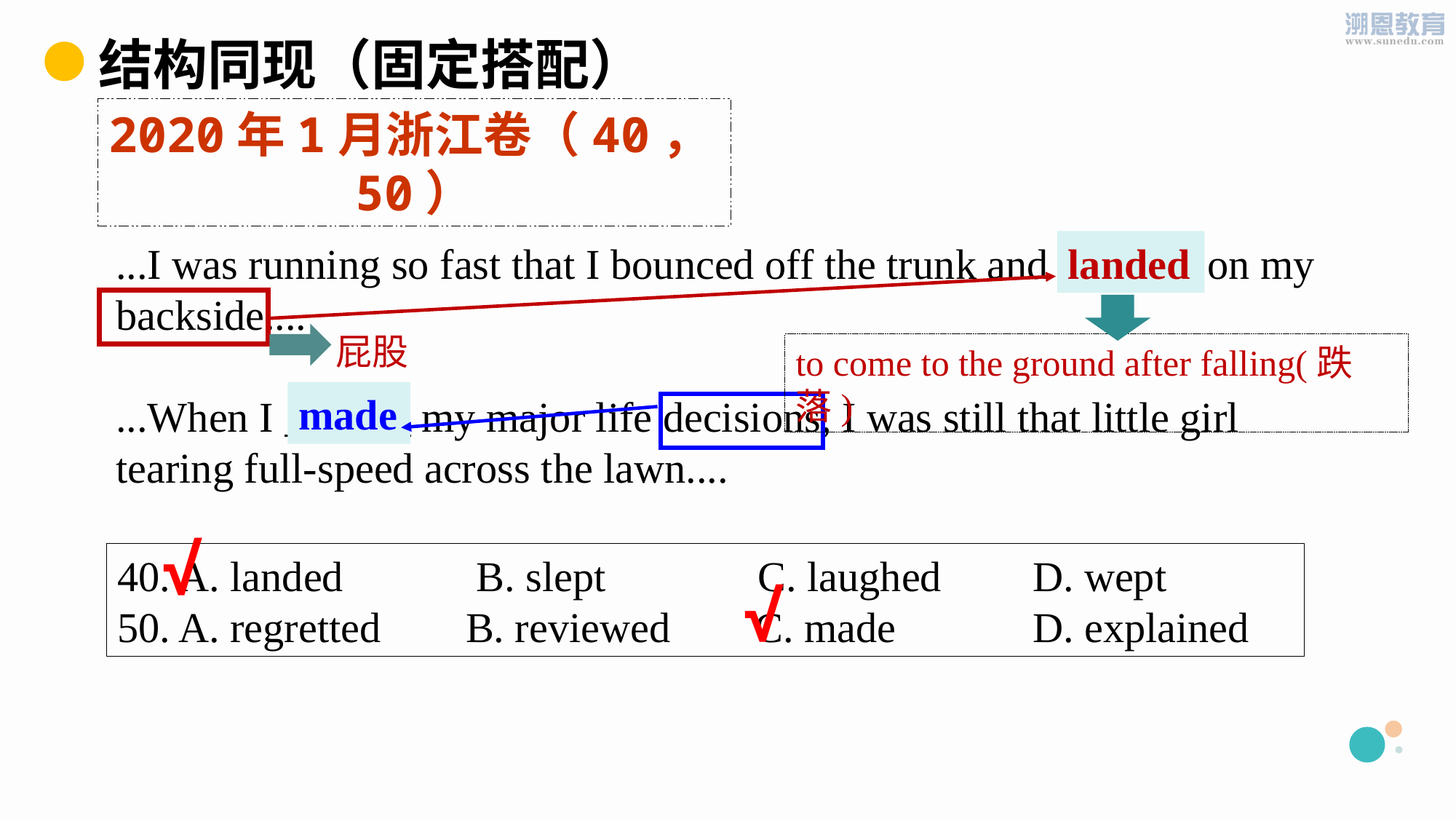

结构同现（固定搭配）

2020年1月浙江卷（40，50）
landed
...I was running so fast that I bounced off the trunk and     40      on my backside....

...When I     50     my major life decisions, I was still that little girl tearing full-speed across the lawn....

屁股

to come to the ground after falling(跌落)
made

√
40. A. landed	   B. slept	         C. laughed	    D. wept
50. A. regretted	  B. reviewed        C. made	    D. explained

√
PPT模板下载：www.1ppt.com/moban/     行业PPT模板：www.1ppt.com/hangye/
节日PPT模板：www.1ppt.com/jieri/           PPT素材下载：www.1ppt.com/sucai/
PPT背景图片：www.1ppt.com/beijing/      PPT图表下载：www.1ppt.com/tubiao/
优秀PPT下载：www.1ppt.com/xiazai/        PPT教程： www.1ppt.com/powerpoint/
Word教程： www.1ppt.com/word/              Excel教程：www.1ppt.com/excel/
资料下载：www.1ppt.com/ziliao/                PPT课件下载：www.1ppt.com/kejian/
范文下载：www.1ppt.com/fanwen/             试卷下载：www.1ppt.com/shiti/
教案下载：www.1ppt.com/jiaoan/
字体下载：www.1ppt.com/ziti/